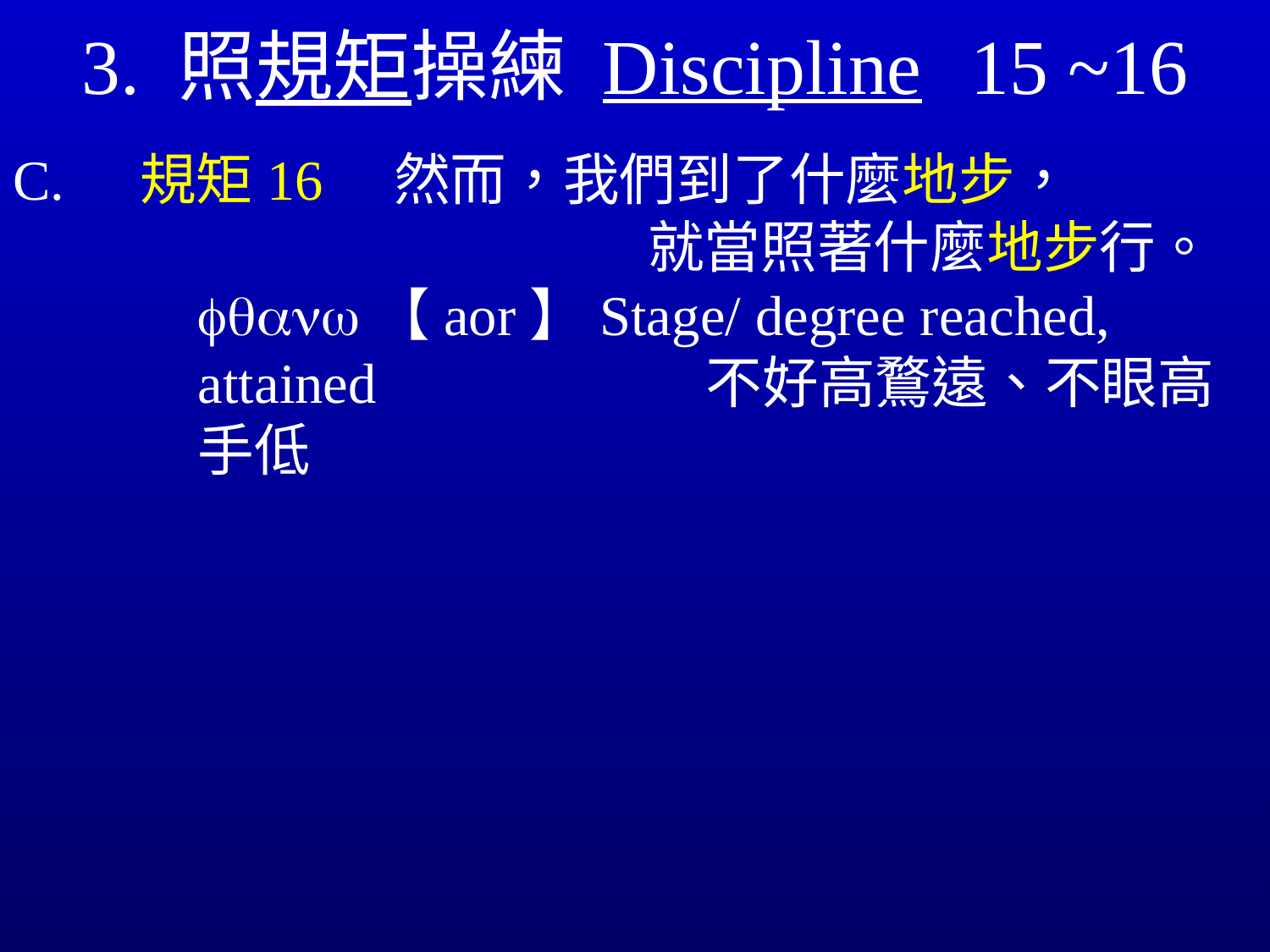

# 3. 照規矩操練 Discipline	15 ~16
C.	規矩	16	然而，我們到了什麼地步，						就當照著什麼地步行。
φθανω【aor】Stage/ degree reached, attained			不好高鶩遠、不眼高手低